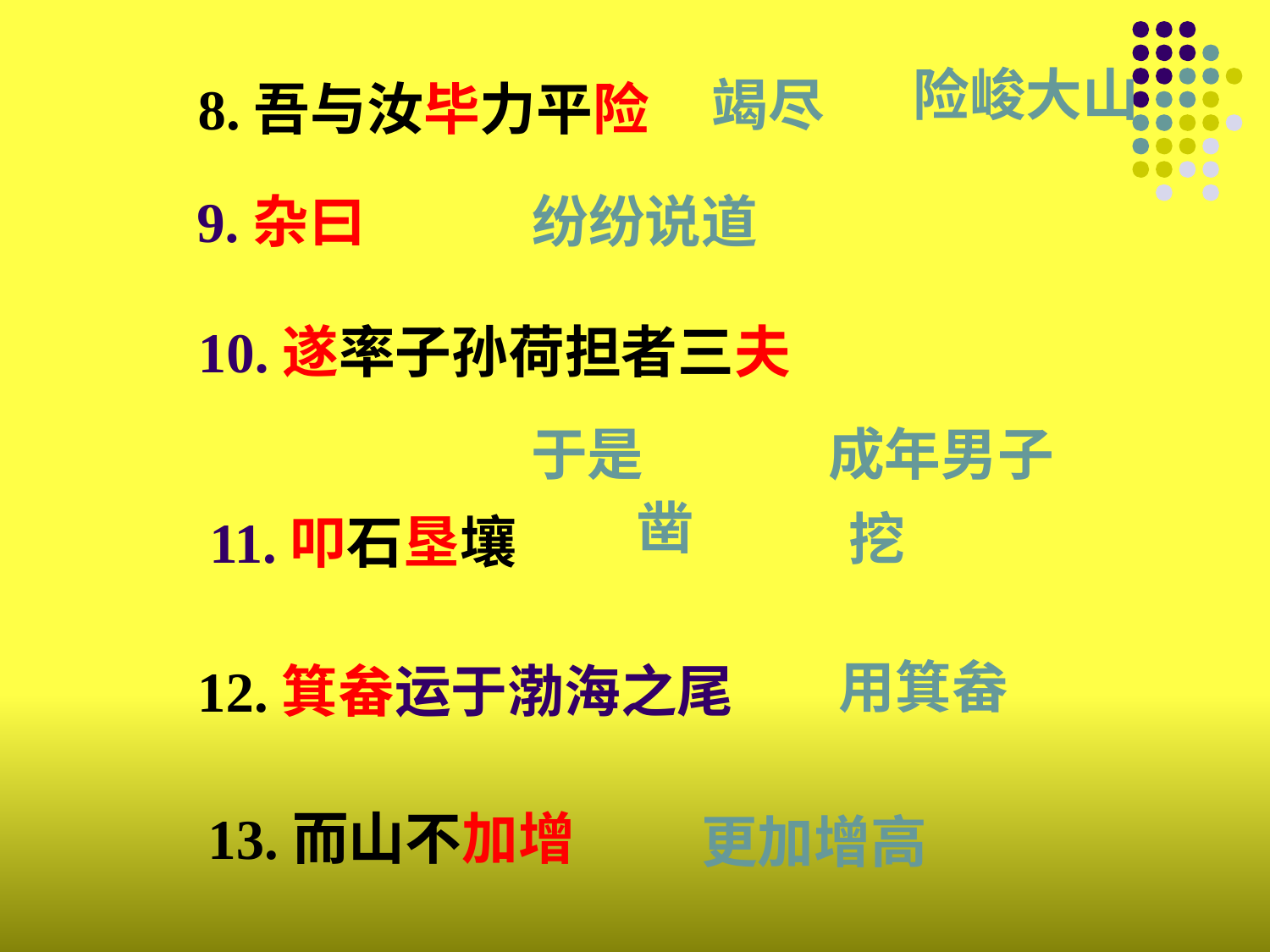

险峻大山
竭尽
8.吾与汝毕力平险
9.杂曰
纷纷说道
10.遂率子孙荷担者三夫
于是
成年男子
凿
挖
11.叩石垦壤
用箕畚
12.箕畚运于渤海之尾
13.而山不加增
更加增高